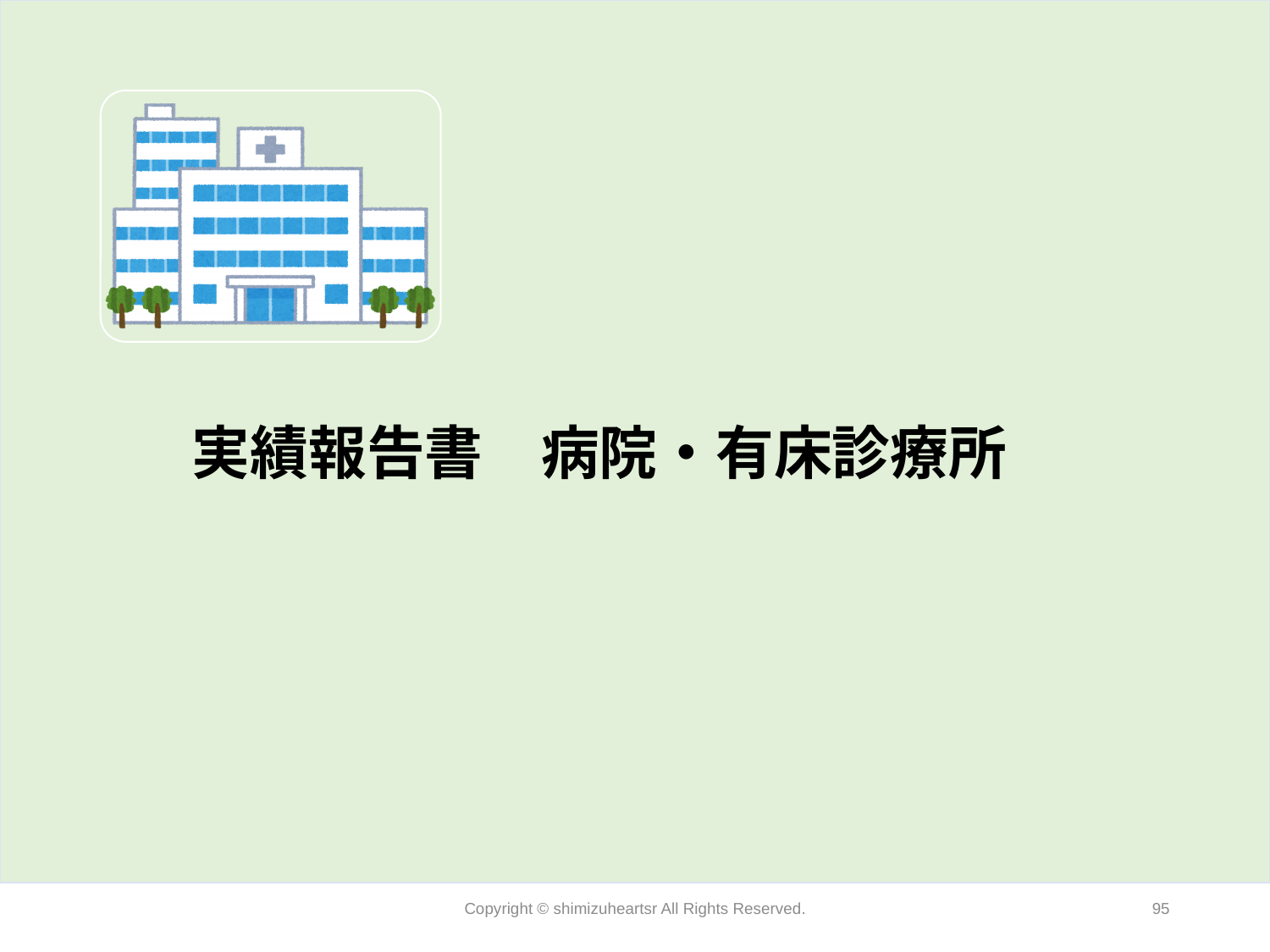

実績報告書　病院・有床診療所
Copyright © shimizuheartsr All Rights Reserved.
95